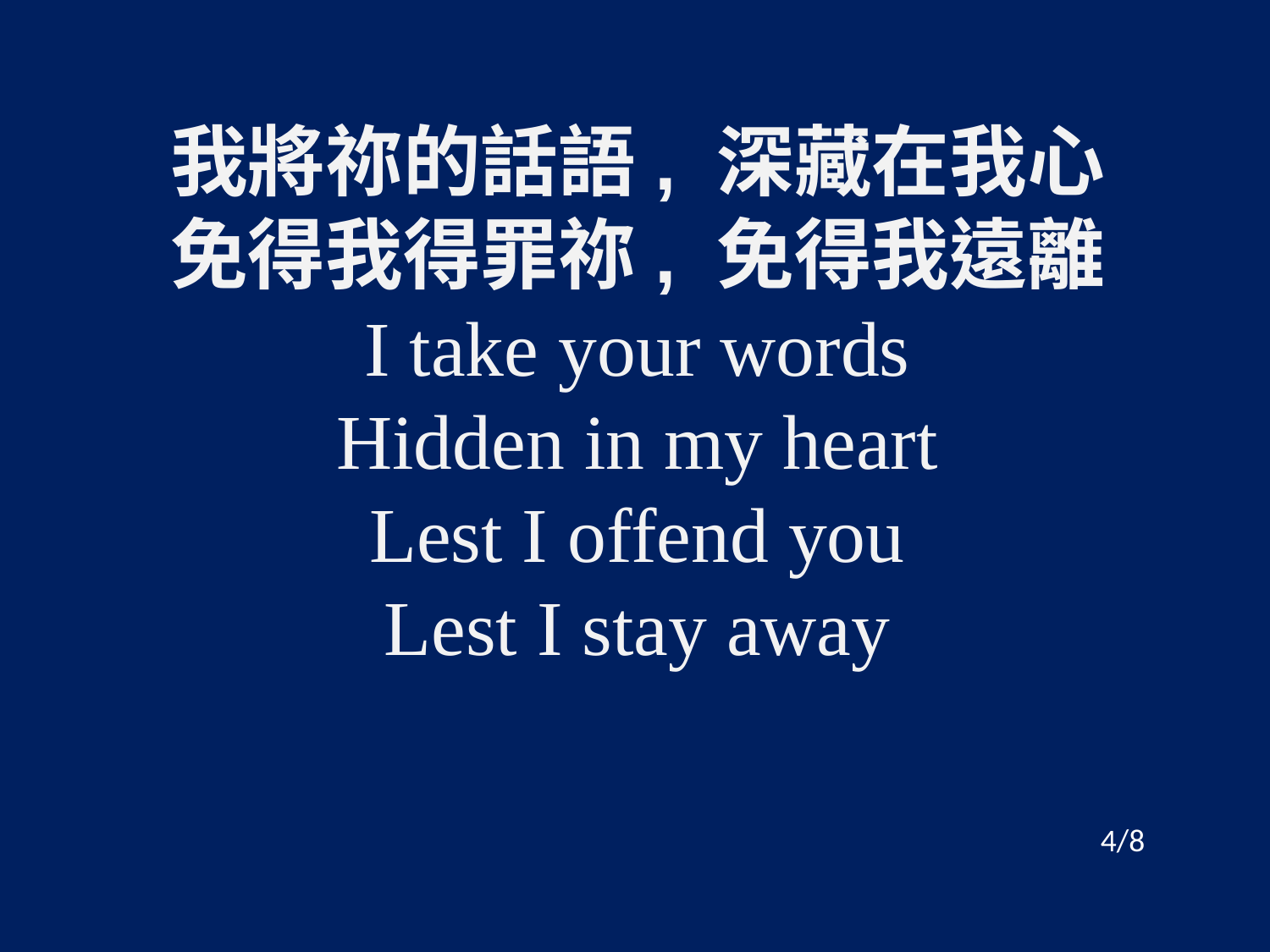

我將祢的話語, 深藏在我心
免得我得罪祢, 免得我遠離
I take your words
Hidden in my heart
Lest I offend you
Lest I stay away

4/8